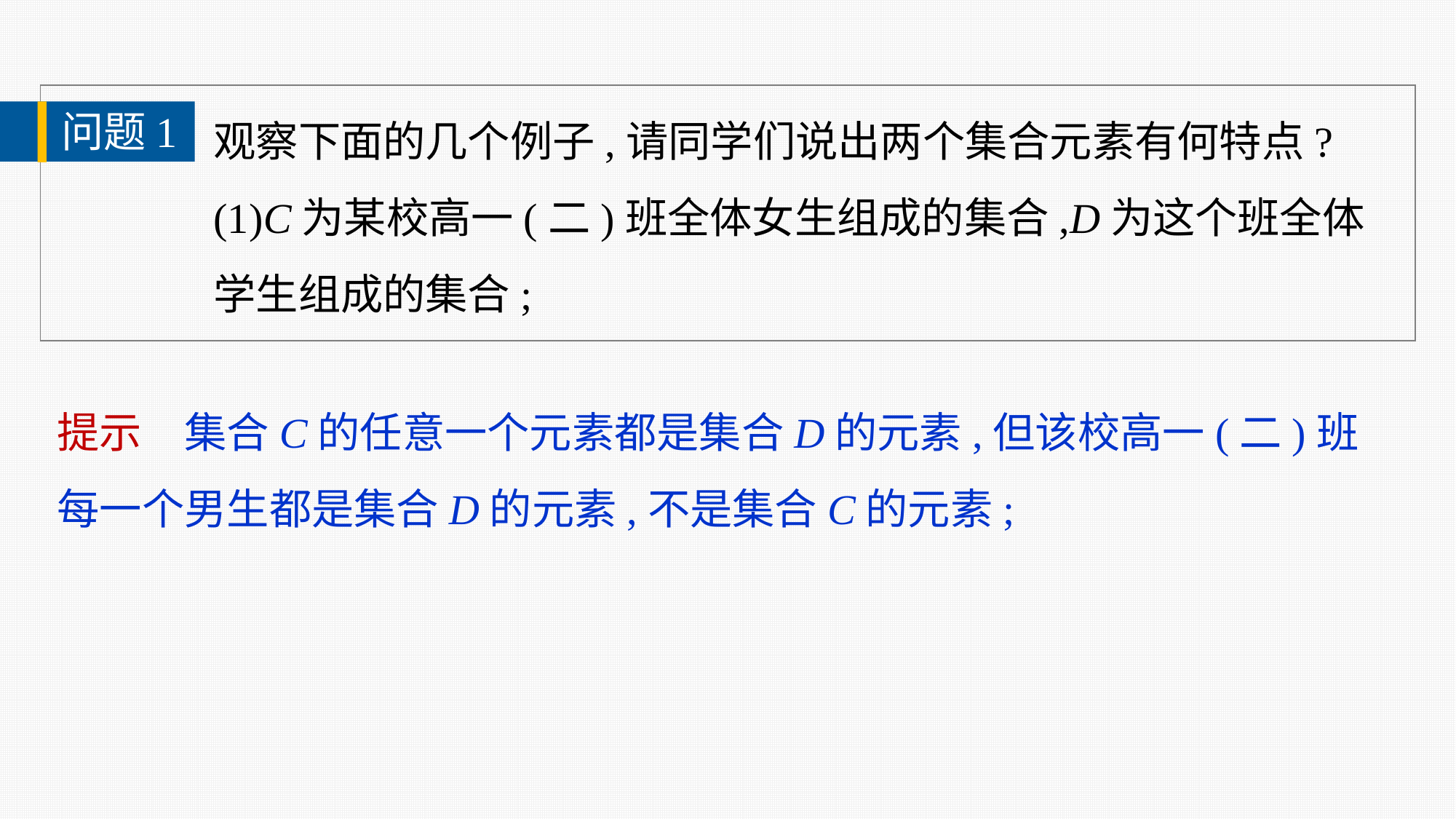

观察下面的几个例子,请同学们说出两个集合元素有何特点?
(1)C为某校高一(二)班全体女生组成的集合,D为这个班全体学生组成的集合;

问题1

提示　集合C的任意一个元素都是集合D的元素,但该校高一(二)班每一个男生都是集合D的元素,不是集合C的元素;